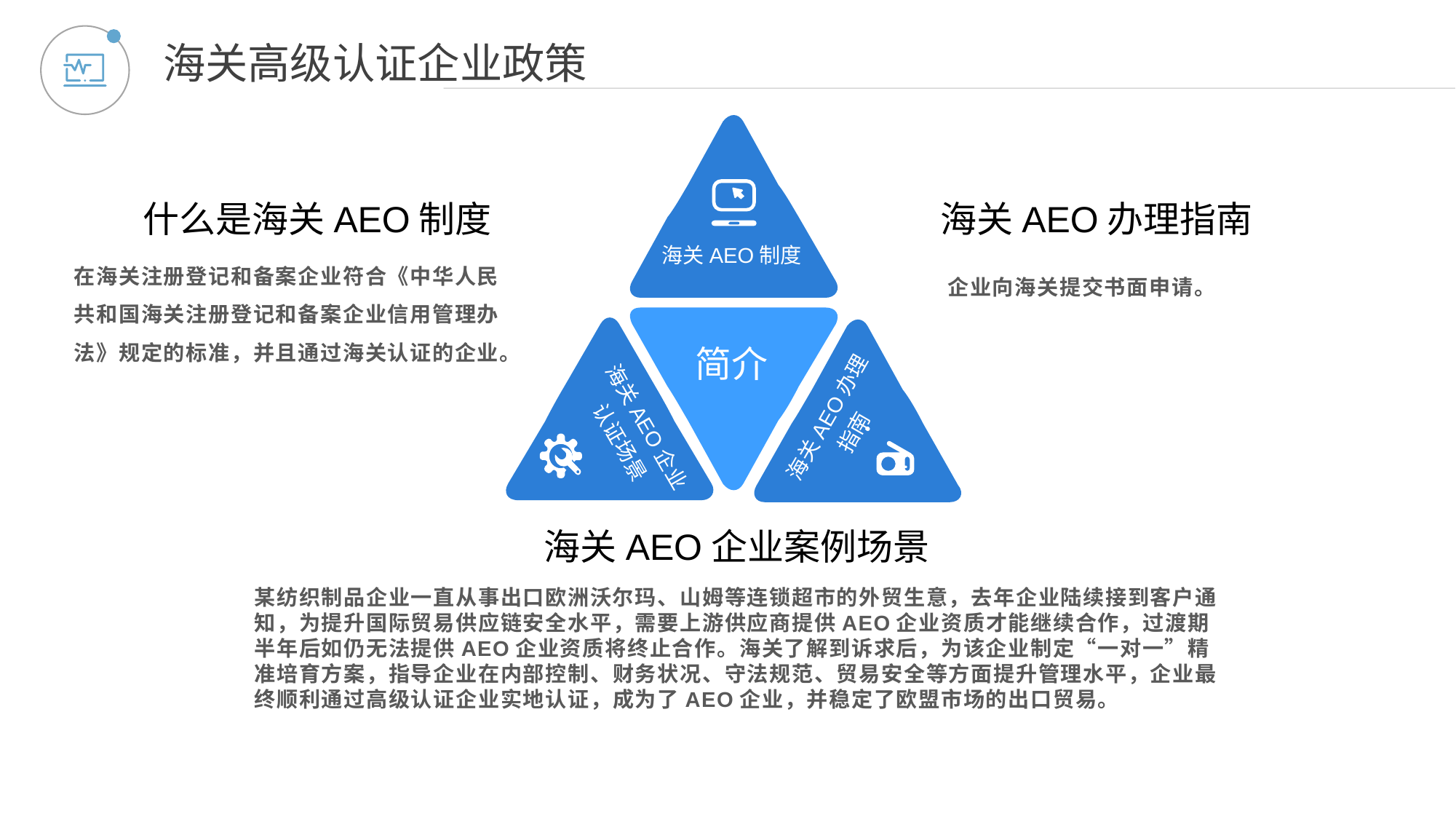

海关高级认证企业政策

海关AEO制度

简介
海关AEO办理指南
海关AEO企业认证场景

什么是海关AEO制度
海关AEO办理指南
在海关注册登记和备案企业符合《中华人民共和国海关注册登记和备案企业信用管理办法》规定的标准，并且通过海关认证的企业。
企业向海关提交书面申请。
海关AEO企业案例场景
某纺织制品企业一直从事出口欧洲沃尔玛、山姆等连锁超市的外贸生意，去年企业陆续接到客户通知，为提升国际贸易供应链安全水平，需要上游供应商提供AEO企业资质才能继续合作，过渡期半年后如仍无法提供AEO企业资质将终止合作。海关了解到诉求后，为该企业制定“一对一”精准培育方案，指导企业在内部控制、财务状况、守法规范、贸易安全等方面提升管理水平，企业最终顺利通过高级认证企业实地认证，成为了AEO企业，并稳定了欧盟市场的出口贸易。